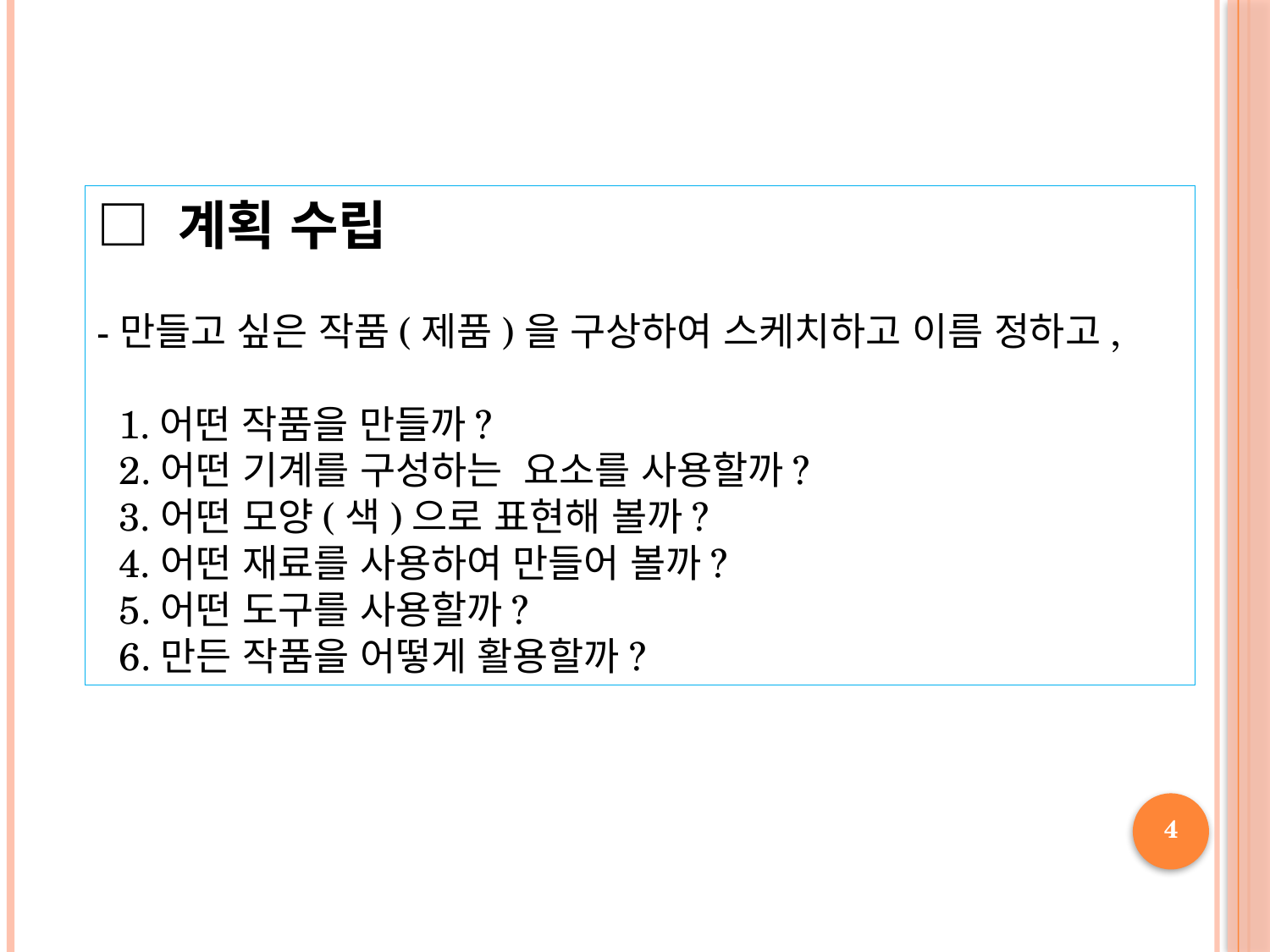

□ 계획 수립
-만들고 싶은 작품(제품)을 구상하여 스케치하고 이름 정하고,

  1.어떤 작품을 만들까?
  2.어떤 기계를 구성하는  요소를 사용할까?
  3.어떤 모양(색)으로 표현해 볼까?
  4.어떤 재료를 사용하여 만들어 볼까?
  5.어떤 도구를 사용할까?
  6.만든 작품을 어떻게 활용할까?
4